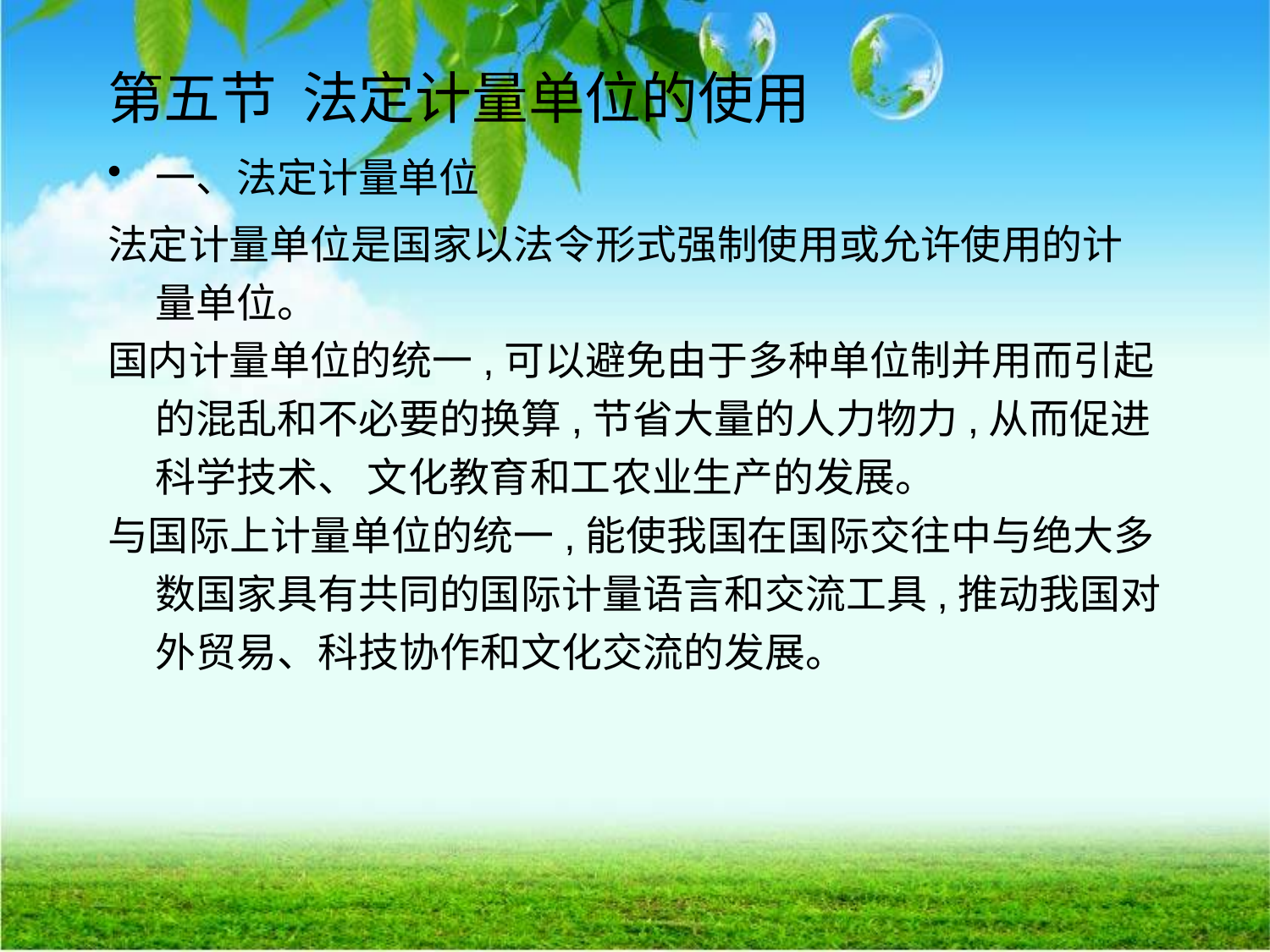

# 第五节  法定计量单位的使用
一、法定计量单位
法定计量单位是国家以法令形式强制使用或允许使用的计量单位。
国内计量单位的统一,可以避免由于多种单位制并用而引起的混乱和不必要的换算,节省大量的人力物力,从而促进科学技术、 文化教育和工农业生产的发展。
与国际上计量单位的统一,能使我国在国际交往中与绝大多数国家具有共同的国际计量语言和交流工具,推动我国对外贸易、科技协作和文化交流的发展。